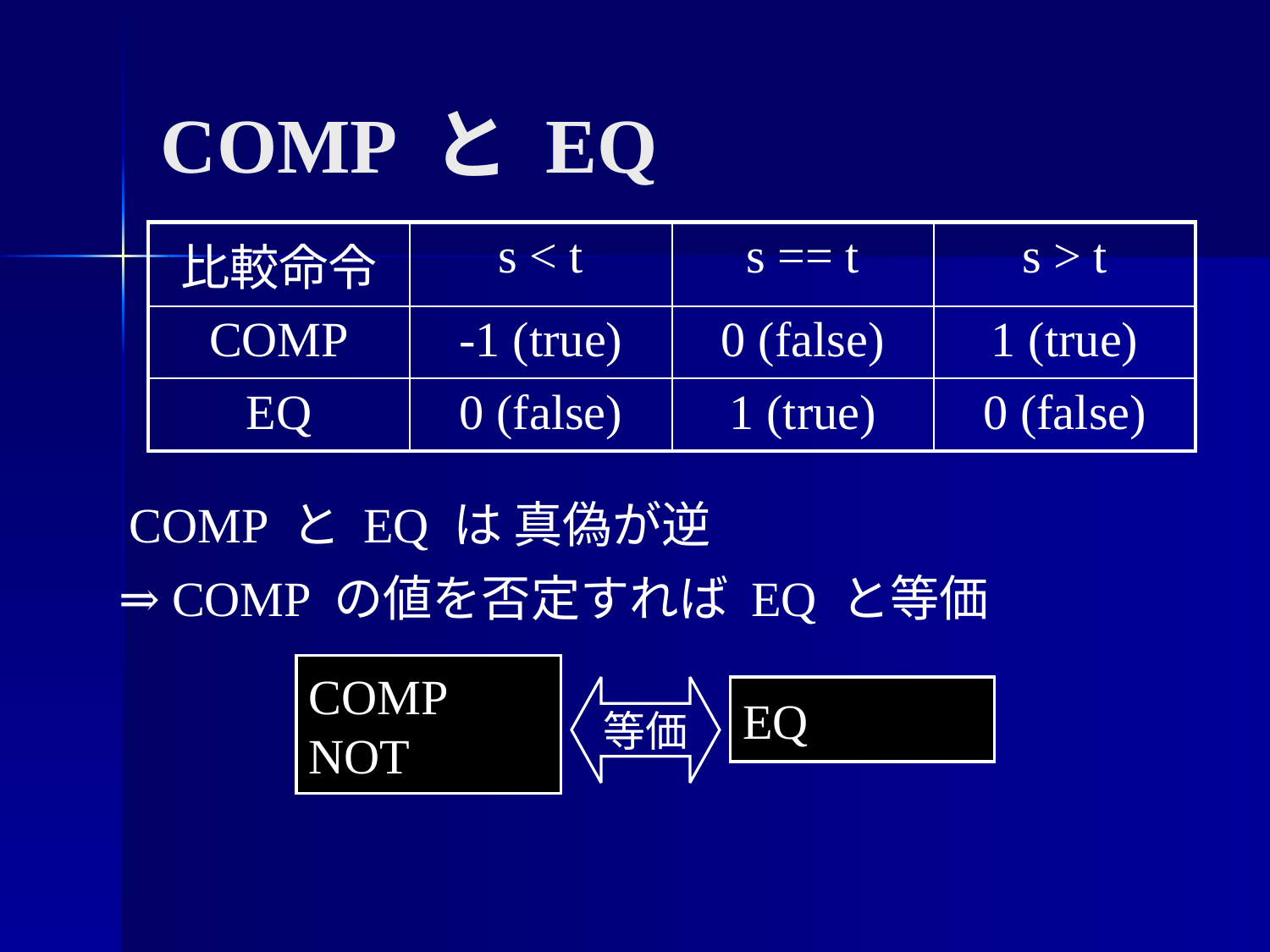

COMP と EQ
| 比較命令 | s < t | s == t | s > t |
| --- | --- | --- | --- |
| COMP | -1 (true) | 0 (false) | 1 (true) |
| EQ | 0 (false) | 1 (true) | 0 (false) |
COMP と EQ は 真偽が逆
⇒ COMP の値を否定すれば EQ と等価
COMP
NOT
等価
EQ